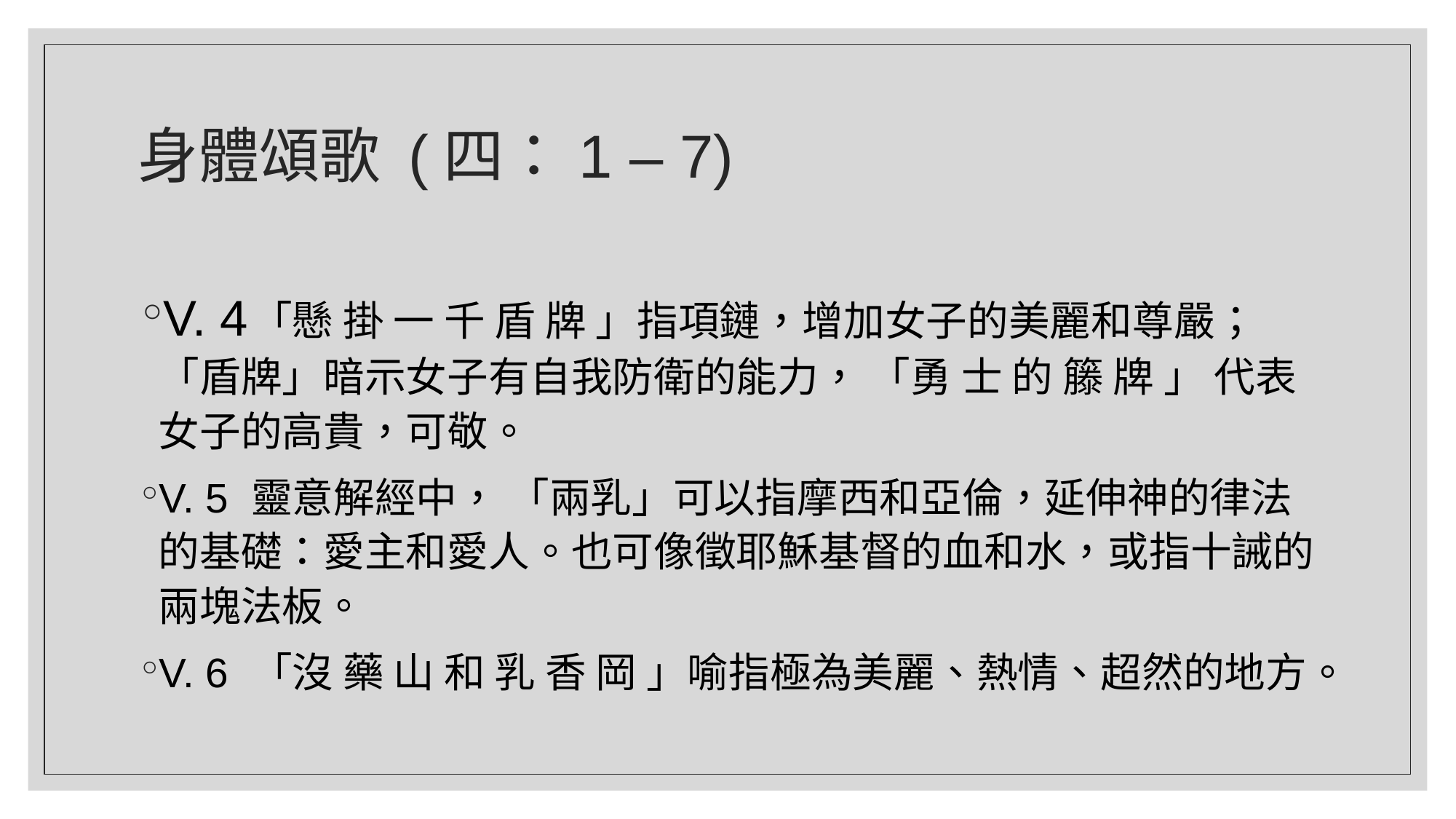

# 身體頌歌 (四：1 – 7)
V. 4	「懸 掛 一 千 盾 牌 」指項鏈，增加女子的美麗和尊嚴； 「盾牌」暗示女子有自我防衛的能力， 「勇 士 的 籐 牌 」 代表女子的高貴，可敬。
V. 5	靈意解經中， 「兩乳」可以指摩西和亞倫，延伸神的律法的基礎：愛主和愛人。也可像徵耶穌基督的血和水，或指十誡的兩塊法板。
V. 6	「沒 藥 山 和 乳 香 岡 」喻指極為美麗、熱情、超然的地方。